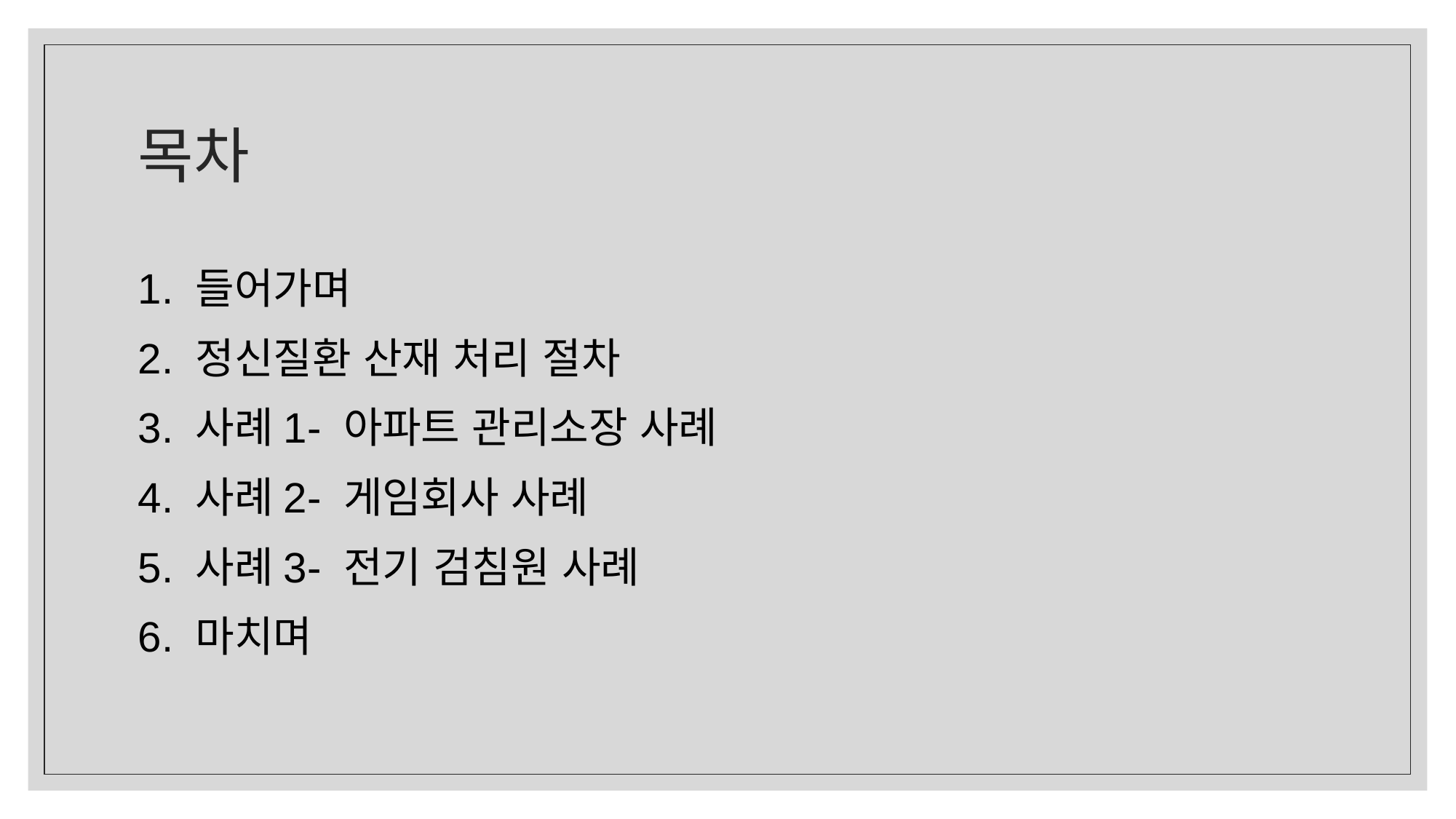

# 목차
1. 들어가며
2. 정신질환 산재 처리 절차
3. 사례1- 아파트 관리소장 사례
4. 사례2- 게임회사 사례
5. 사례3- 전기 검침원 사례
6. 마치며